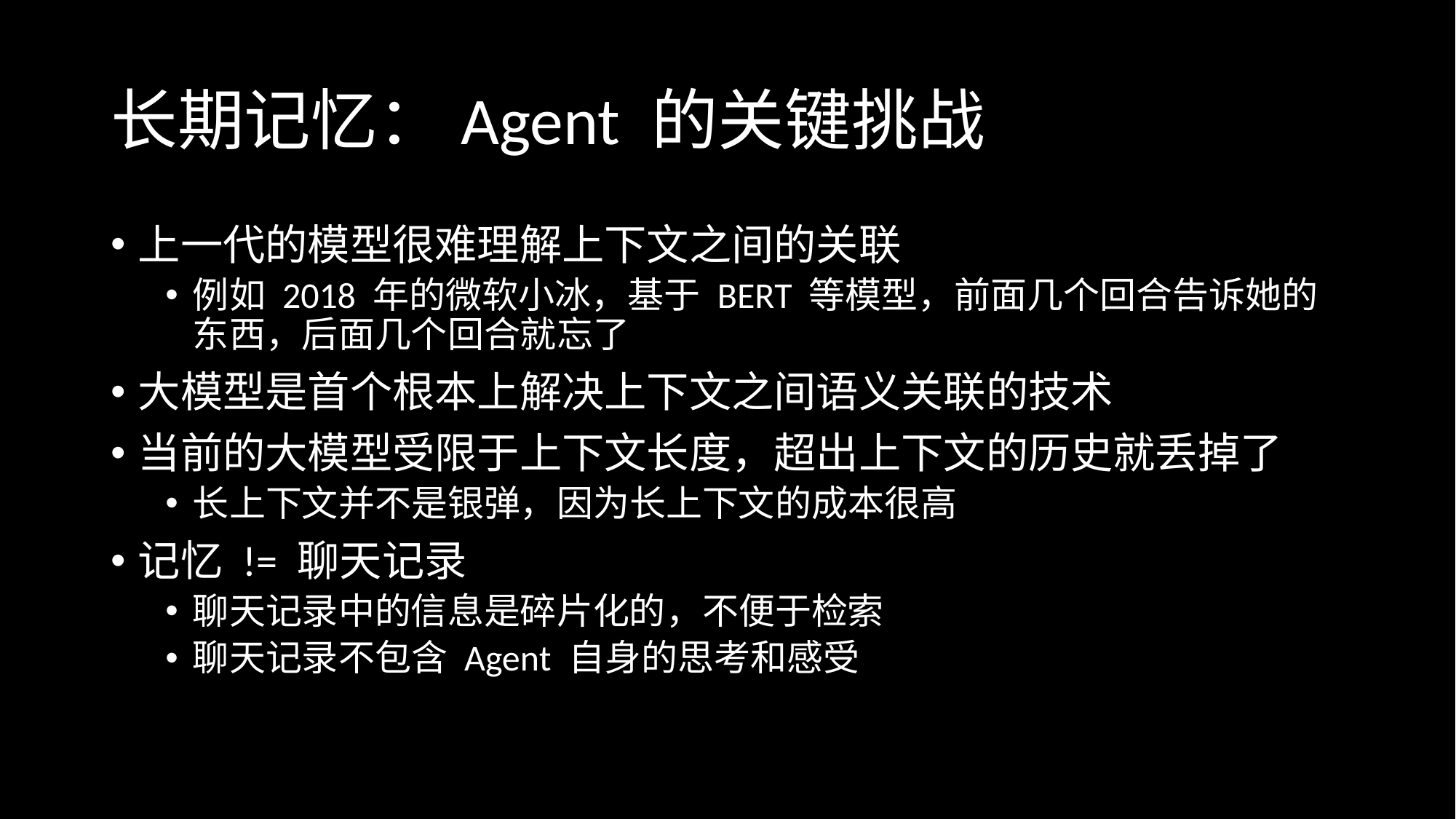

# 长期记忆：Agent 的关键挑战
上一代的模型很难理解上下文之间的关联
例如 2018 年的微软小冰，基于 BERT 等模型，前面几个回合告诉她的东西，后面几个回合就忘了
大模型是首个根本上解决上下文之间语义关联的技术
当前的大模型受限于上下文长度，超出上下文的历史就丢掉了
长上下文并不是银弹，因为长上下文的成本很高
记忆 != 聊天记录
聊天记录中的信息是碎片化的，不便于检索
聊天记录不包含 Agent 自身的思考和感受